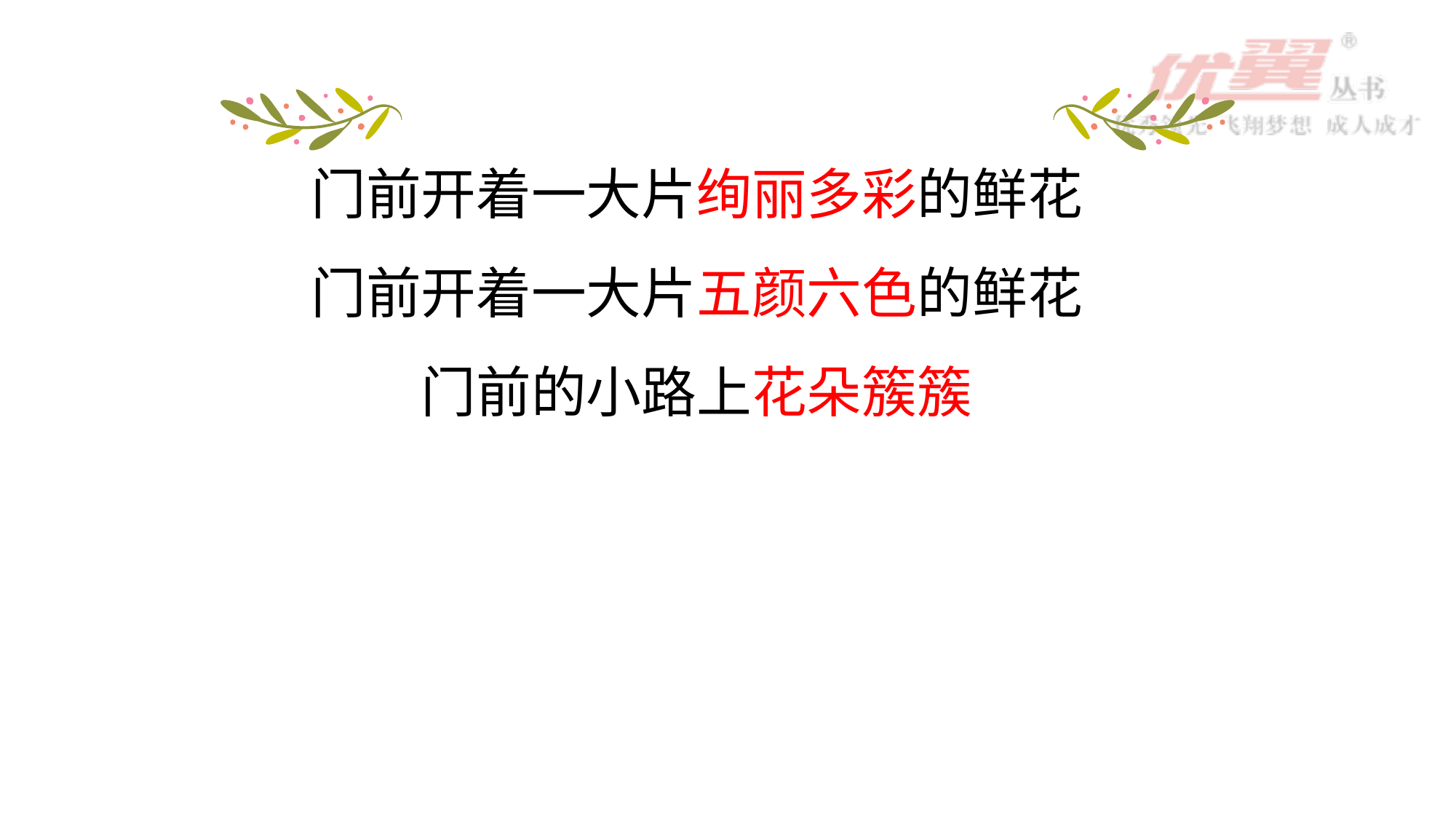

# 门前开着一大片绚丽多彩的鲜花 门前开着一大片五颜六色的鲜花 门前的小路上花朵簇簇